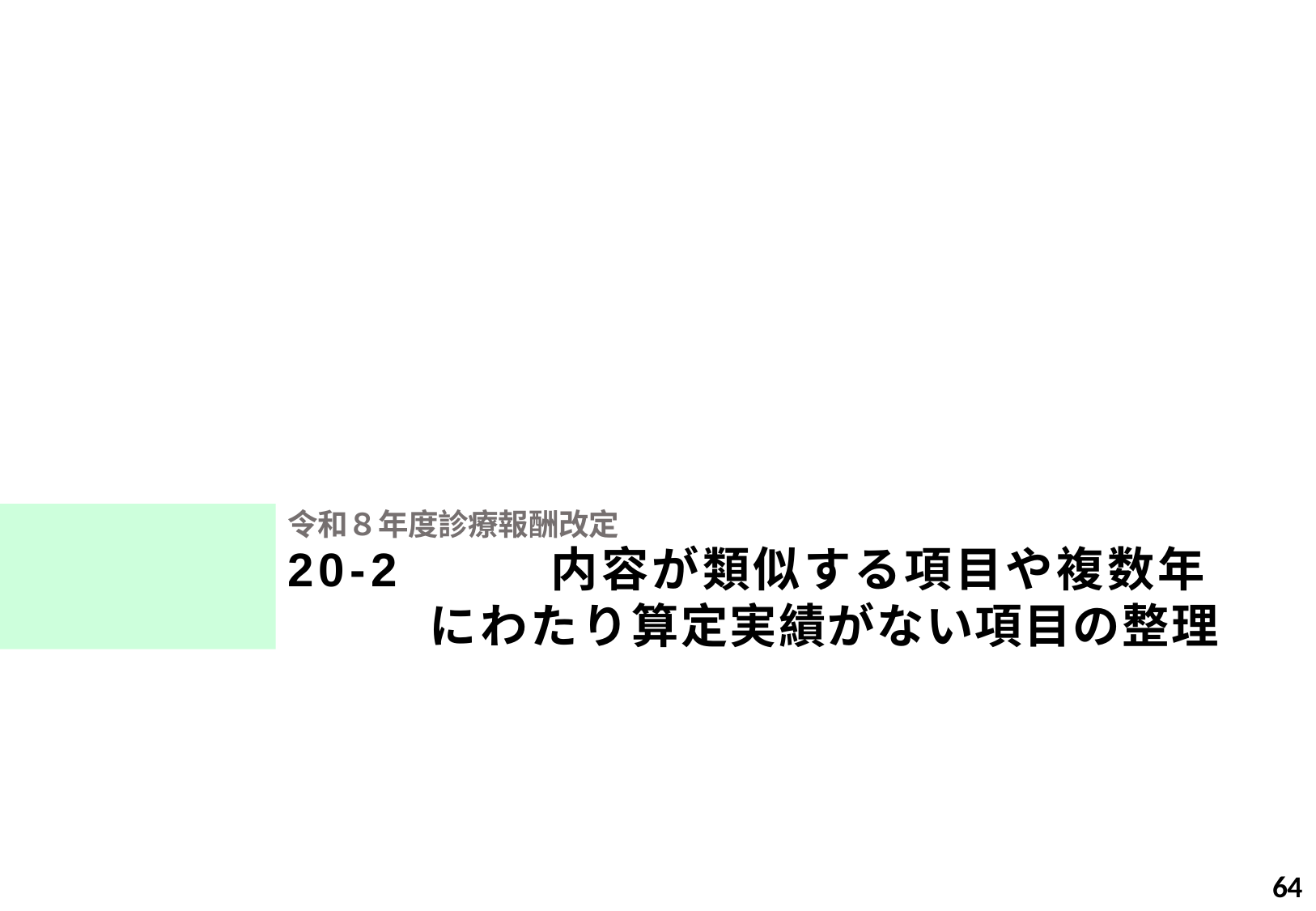

令和８年度診療報酬改定

20-2		内容が類似する項目や複数年にわたり算定実績がない項目の整理
64